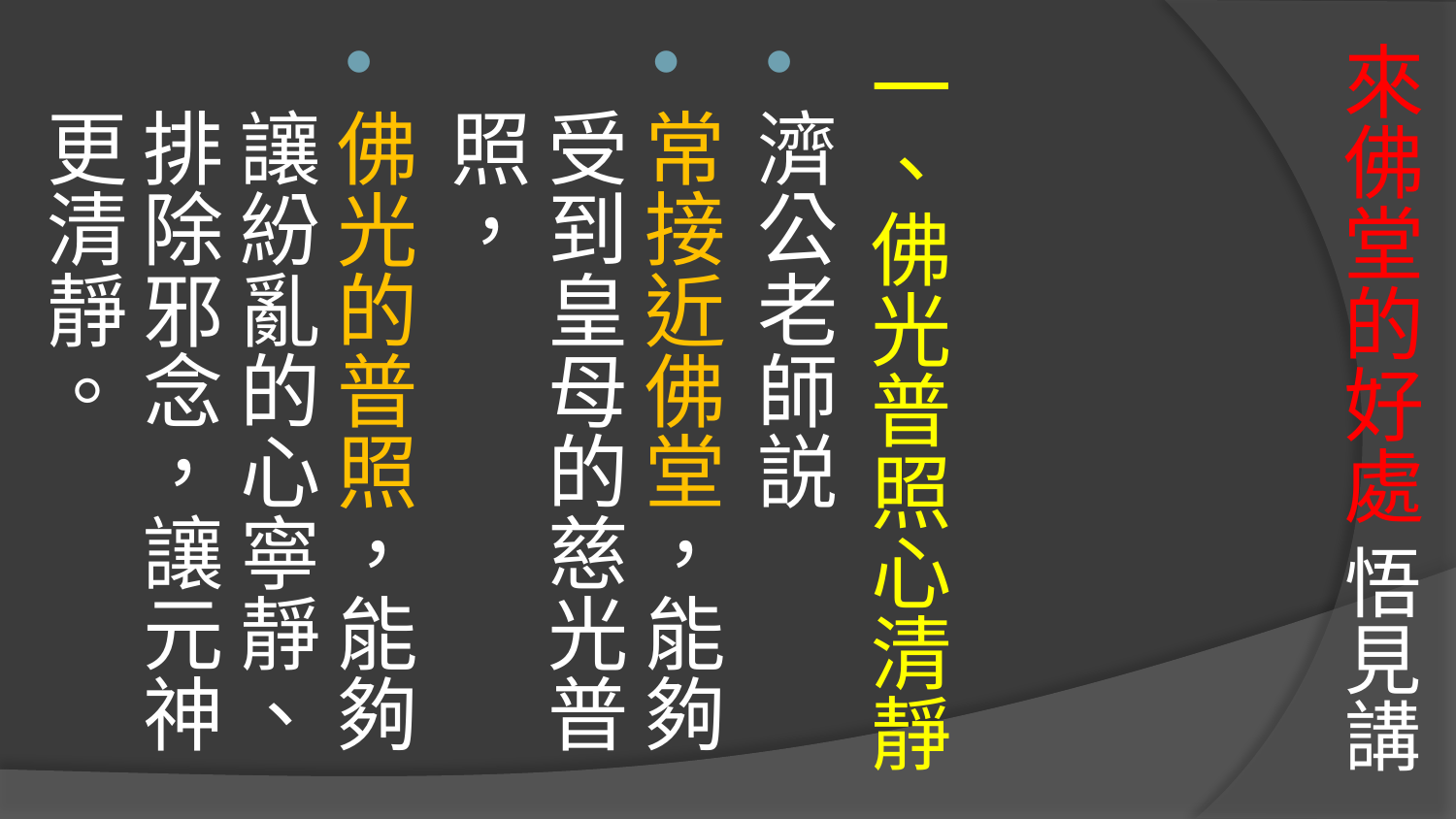

# 來佛堂的好處 悟見講
一、佛光普照心清靜
濟公老師説
常接近佛堂，能夠受到皇母的慈光普照，
佛光的普照，能夠讓紛亂的心寧靜、排除邪念，讓元神更清靜。